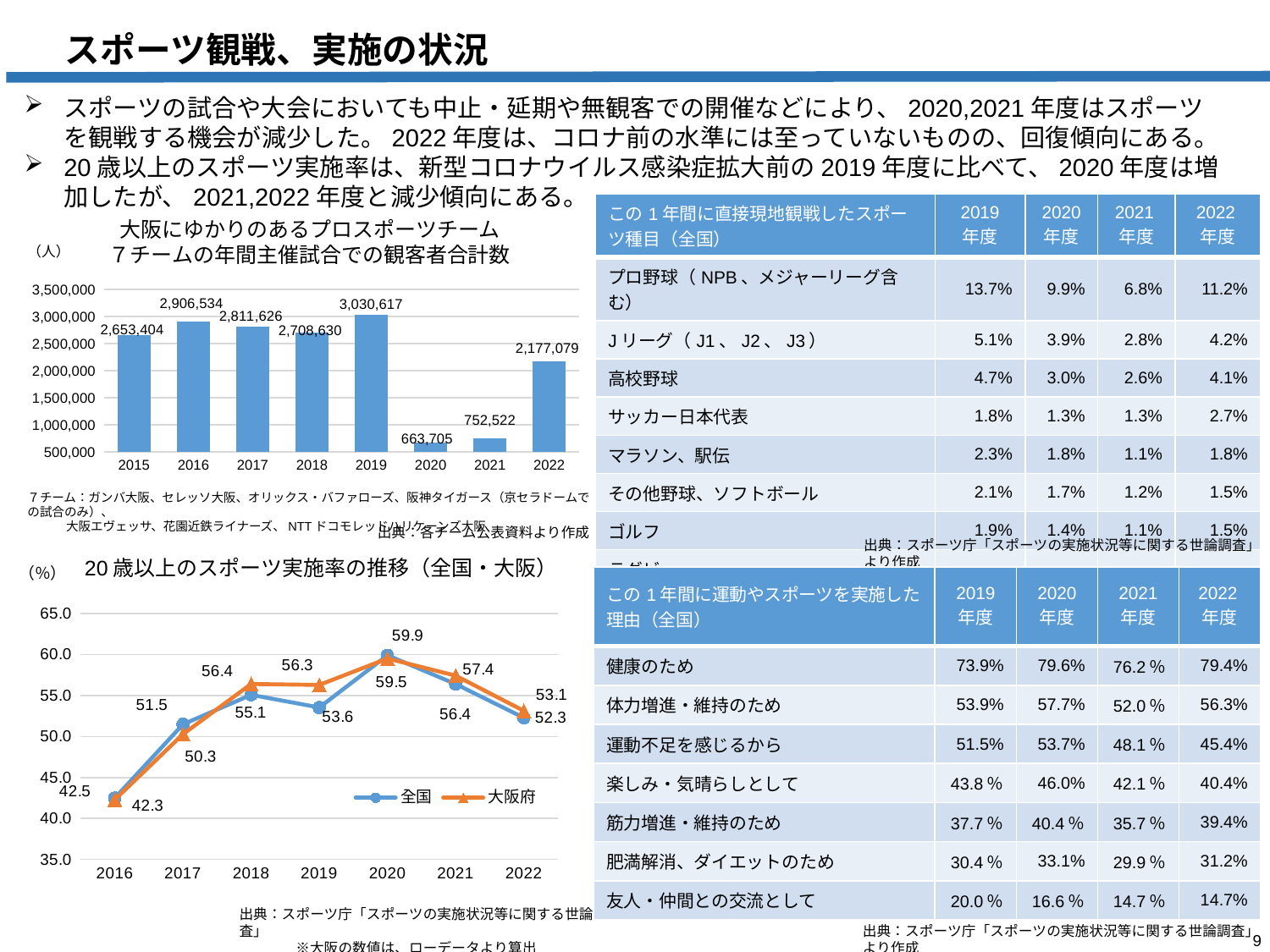

スポーツ観戦、実施の状況
スポーツの試合や大会においても中止・延期や無観客での開催などにより、2020,2021年度はスポーツを観戦する機会が減少した。2022年度は、コロナ前の水準には至っていないものの、回復傾向にある。
20歳以上のスポーツ実施率は、新型コロナウイルス感染症拡大前の2019年度に比べて、2020年度は増加したが、2021,2022年度と減少傾向にある。
| この1年間に直接現地観戦したスポーツ種目（全国） | 2019 年度 | 2020 年度 | 2021年度 | 2022年度 |
| --- | --- | --- | --- | --- |
| プロ野球（NPB、メジャーリーグ含む） | 13.7% | 9.9% | 6.8% | 11.2% |
| Jリーグ（J1、J2、J3） | 5.1% | 3.9% | 2.8% | 4.2% |
| 高校野球 | 4.7% | 3.0% | 2.6% | 4.1% |
| サッカー日本代表 | 1.8% | 1.3% | 1.3% | 2.7% |
| マラソン、駅伝 | 2.3% | 1.8% | 1.1% | 1.8% |
| その他野球、ソフトボール | 2.1% | 1.7% | 1.2% | 1.5% |
| ゴルフ | 1.9% | 1.4% | 1.1% | 1.5% |
| ラグビー （トップリーグ、大学・高校ラグビー、海外ラグビーを含む） | 2.7% | 1.9% | 1.0% | 1.5% |
大阪にゆかりのあるプロスポーツチーム
７チームの年間主催試合での観客者合計数
（人）

### Chart

| Category | 人数 |
|---|---|
| 2015 | 2653404.0 |
| 2016 | 2906534.0 |
| 2017 | 2811626.0 |
| 2018 | 2708630.0 |
| 2019 | 3030617.0 |
| 2020 | 663705.0 |
| 2021 | 752522.0 |
| 2022 | 2177079.0 |
７チーム：ガンバ大阪、セレッソ大阪、オリックス・バファローズ、阪神タイガース（京セラドームでの試合のみ）、
             大阪エヴェッサ、花園近鉄ライナーズ、NTTドコモレッドハリケーンズ大阪
出典：各チーム公表資料より作成
出典：スポーツ庁「スポーツの実施状況等に関する世論調査」より作成
20歳以上のスポーツ実施率の推移（全国・大阪）
（％）
| この1年間に運動やスポーツを実施した理由（全国） | 2019 年度 | 2020 年度 | 2021 年度 | 2022年度 |
| --- | --- | --- | --- | --- |
| 健康のため | 73.9% | 79.6% | 76.2％ | 79.4% |
| 体力増進・維持のため | 53.9% | 57.7% | 52.0％ | 56.3% |
| 運動不足を感じるから | 51.5% | 53.7% | 48.1％ | 45.4% |
| 楽しみ・気晴らしとして | 43.8％ | 46.0% | 42.1％ | 40.4% |
| 筋力増進・維持のため | 37.7％ | 40.4％ | 35.7％ | 39.4% |
| 肥満解消、ダイエットのため | 30.4％ | 33.1% | 29.9％ | 31.2% |
| 友人・仲間との交流として | 20.0％ | 16.6％ | 14.7％ | 14.7% |

### Chart

| Category | 全国 | 大阪府 |
|---|---|---|
| 2016 | 42.5 | 42.3 |
| 2017 | 51.5 | 50.3 |
| 2018 | 55.09838081574093 | 56.41940085592011 |
| 2019 | 53.55202460276781 | 56.30066322770818 |
| 2020 | 59.917990773962075 | 59.52906548933039 |
| 2021 | 56.41078200266475 | 57.43481324876674 |
| 2022 | 52.3 | 53.14533622559653 |
出典：スポーツ庁「スポーツの実施状況等に関する世論調査」
　　　　※大阪の数値は、ローデータより算出
9
出典：スポーツ庁「スポーツの実施状況等に関する世論調査」より作成